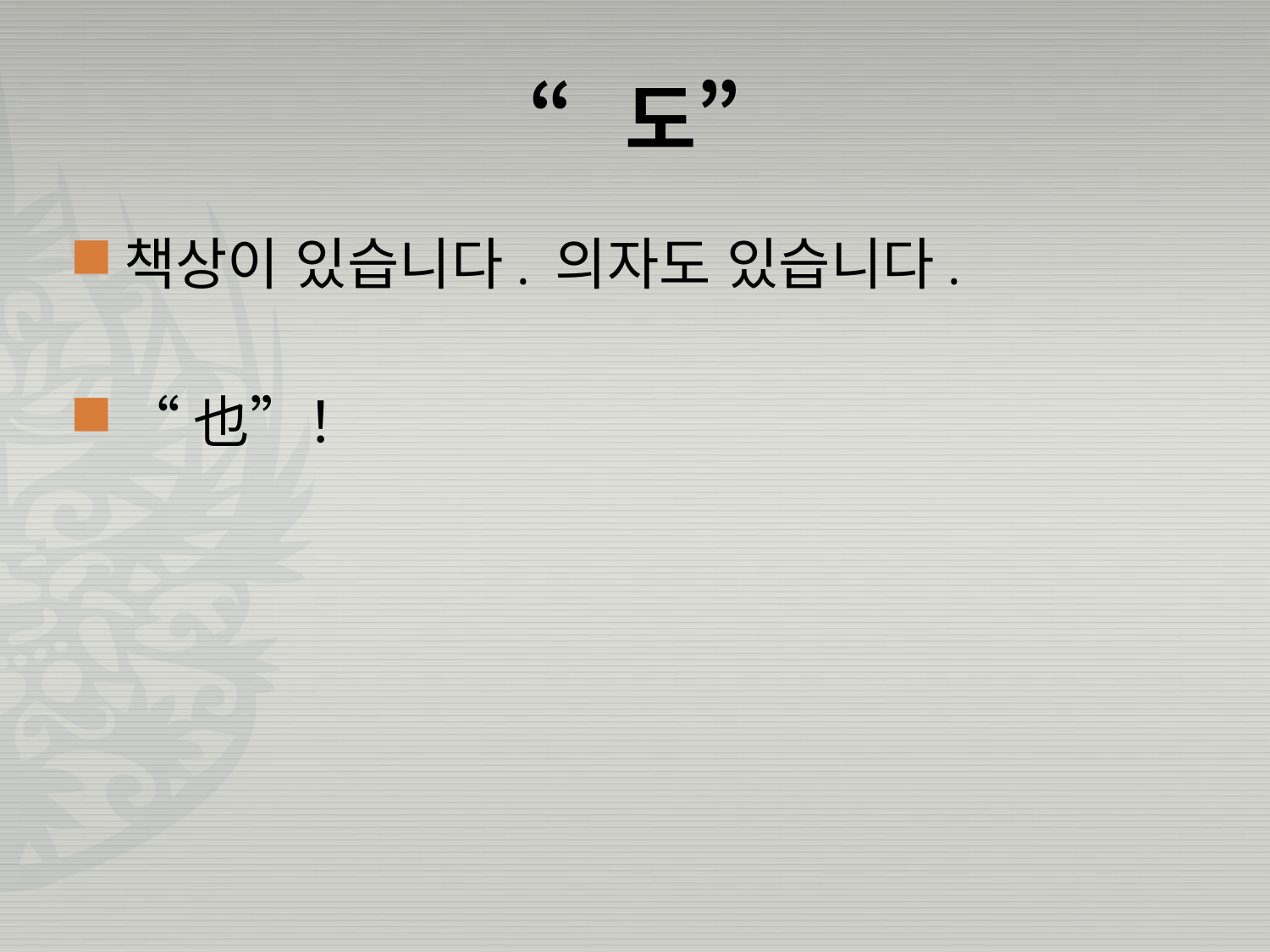

# “도”
책상이 있습니다. 의자도 있습니다.

“也”！